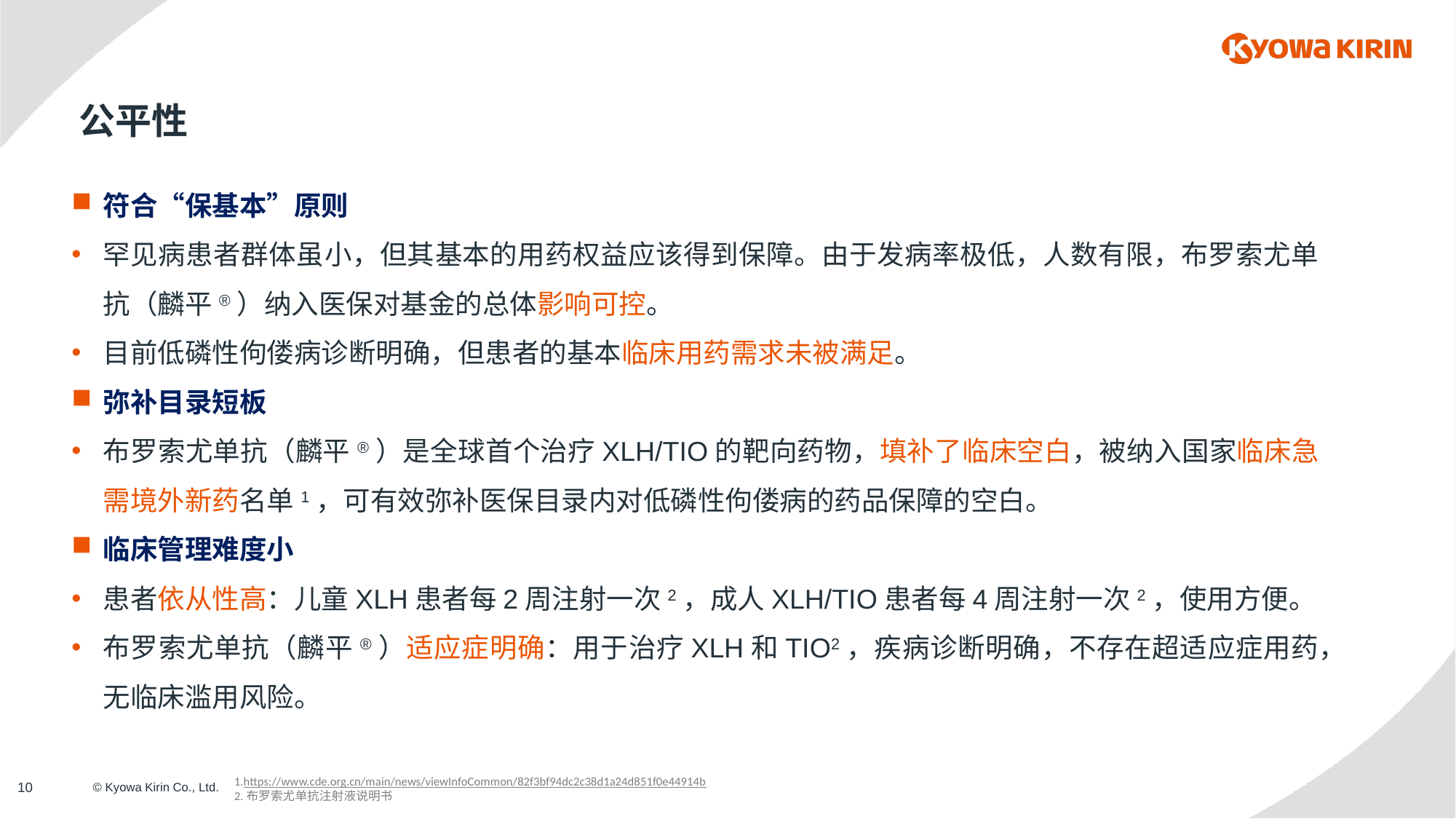

# 公平性
符合“保基本”原则
罕见病患者群体虽小，但其基本的用药权益应该得到保障。由于发病率极低，人数有限，布罗索尤单抗（麟平®）纳入医保对基金的总体影响可控。
目前低磷性佝偻病诊断明确，但患者的基本临床用药需求未被满足。
弥补目录短板
布罗索尤单抗（麟平®）是全球首个治疗XLH/TIO的靶向药物，填补了临床空白，被纳入国家临床急需境外新药名单1，可有效弥补医保目录内对低磷性佝偻病的药品保障的空白。
临床管理难度小
患者依从性高：儿童XLH患者每2周注射一次2，成人XLH/TIO患者每4周注射一次2，使用方便。
布罗索尤单抗（麟平®）适应症明确：用于治疗XLH和TIO2，疾病诊断明确，不存在超适应症用药，无临床滥用风险。
1.https://www.cde.org.cn/main/news/viewInfoCommon/82f3bf94dc2c38d1a24d851f0e44914b
2.布罗索尤单抗注射液说明书